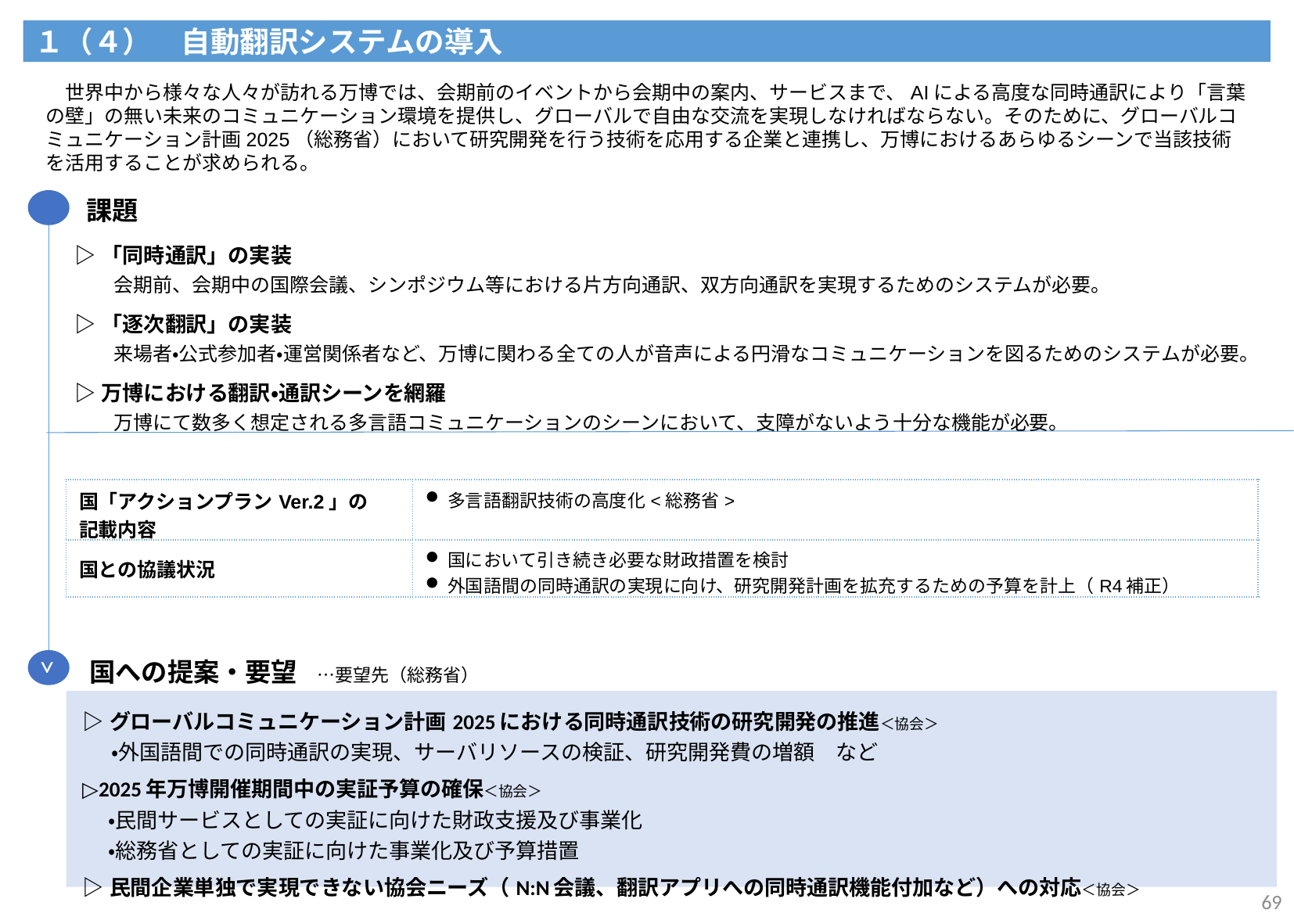

１（４）　自動翻訳システムの導入
　世界中から様々な人々が訪れる万博では、会期前のイベントから会期中の案内、サービスまで、AIによる高度な同時通訳により「言葉の壁」の無い未来のコミュニケーション環境を提供し、グローバルで自由な交流を実現しなければならない。そのために、グローバルコミュニケーション計画2025（総務省）において研究開発を行う技術を応用する企業と連携し、万博におけるあらゆるシーンで当該技術を活用することが求められる。
課題

| ▷「同時通訳」の実装 　　会期前、会期中の国際会議、シンポジウム等における片方向通訳、双方向通訳を実現するためのシステムが必要。 ▷「逐次翻訳」の実装 　　来場者・公式参加者・運営関係者など、万博に関わる全ての人が音声による円滑なコミュニケーションを図るためのシステムが必要。 ▷万博における翻訳・通訳シーンを網羅 　　万博にて数多く想定される多言語コミュニケーションのシーンにおいて、支障がないよう十分な機能が必要。 |
| --- |
| 国「アクションプランVer.2」の 記載内容 | 多言語翻訳技術の高度化<総務省> |
| --- | --- |
| 国との協議状況 | 国において引き続き必要な財政措置を検討 外国語間の同時通訳の実現に向け、研究開発計画を拡充するための予算を計上（R4補正） |
>

国への提案・要望　…要望先（総務省）

| ▷グローバルコミュニケーション計画2025における同時通訳技術の研究開発の推進＜協会＞ 　　・外国語間での同時通訳の実現、サーバリソースの検証、研究開発費の増額　など ▷2025年万博開催期間中の実証予算の確保＜協会＞ 　 ・民間サービスとしての実証に向けた財政支援及び事業化 　 ・総務省としての実証に向けた事業化及び予算措置 ▷民間企業単独で実現できない協会ニーズ（N:N会議、翻訳アプリへの同時通訳機能付加など）への対応＜協会＞ |
| --- |

69